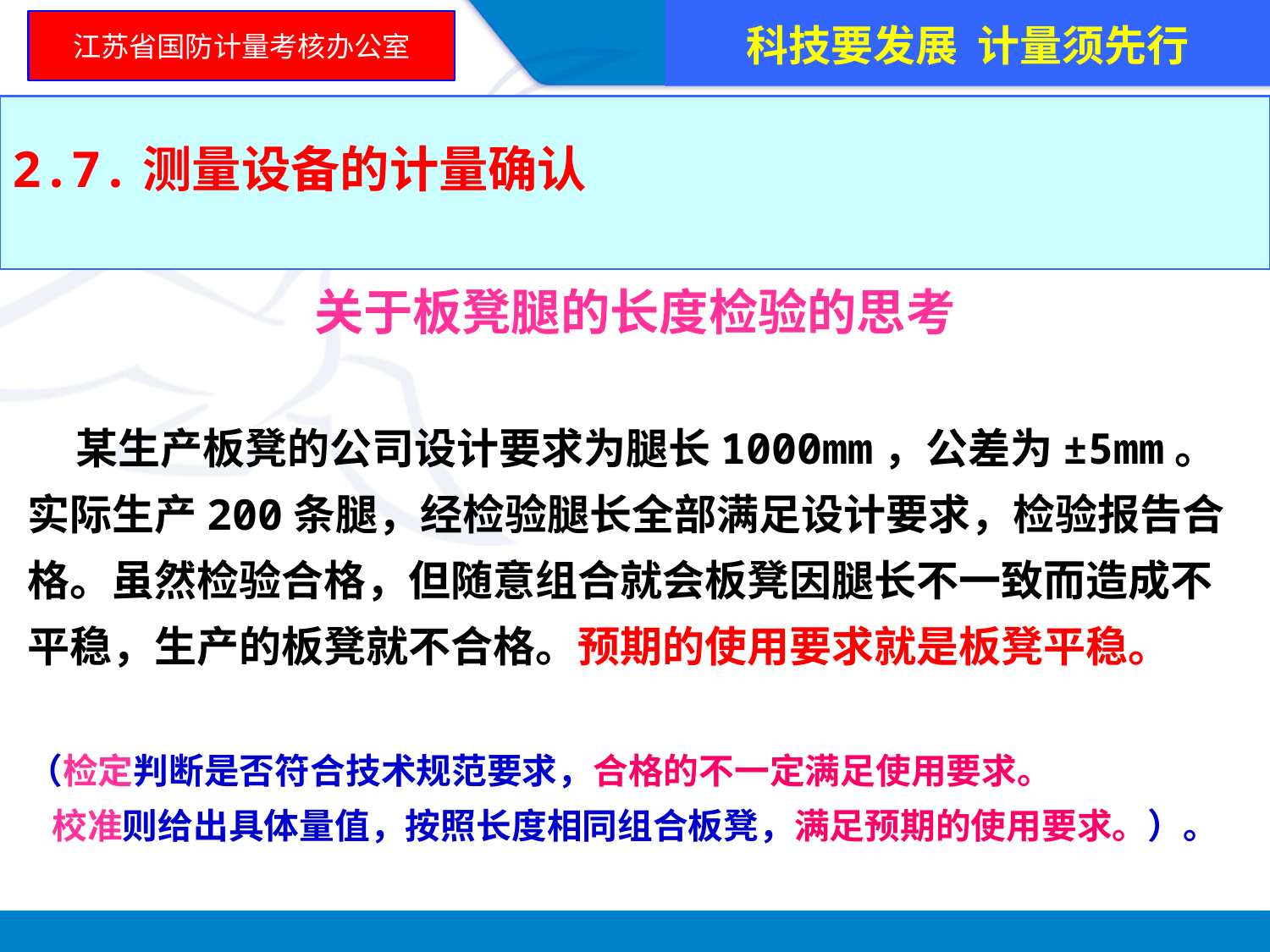

科技要发展  计量须先行
江苏省国防计量考核办公室
2.7.测量设备的计量确认

关于板凳腿的长度检验的思考

    某生产板凳的公司设计要求为腿长1000mm，公差为±5mm。实际生产200条腿，经检验腿长全部满足设计要求，检验报告合格。虽然检验合格，但随意组合就会板凳因腿长不一致而造成不平稳，生产的板凳就不合格。预期的使用要求就是板凳平稳。

（检定判断是否符合技术规范要求，合格的不一定满足使用要求。
  校准则给出具体量值，按照长度相同组合板凳，满足预期的使用要求。）。